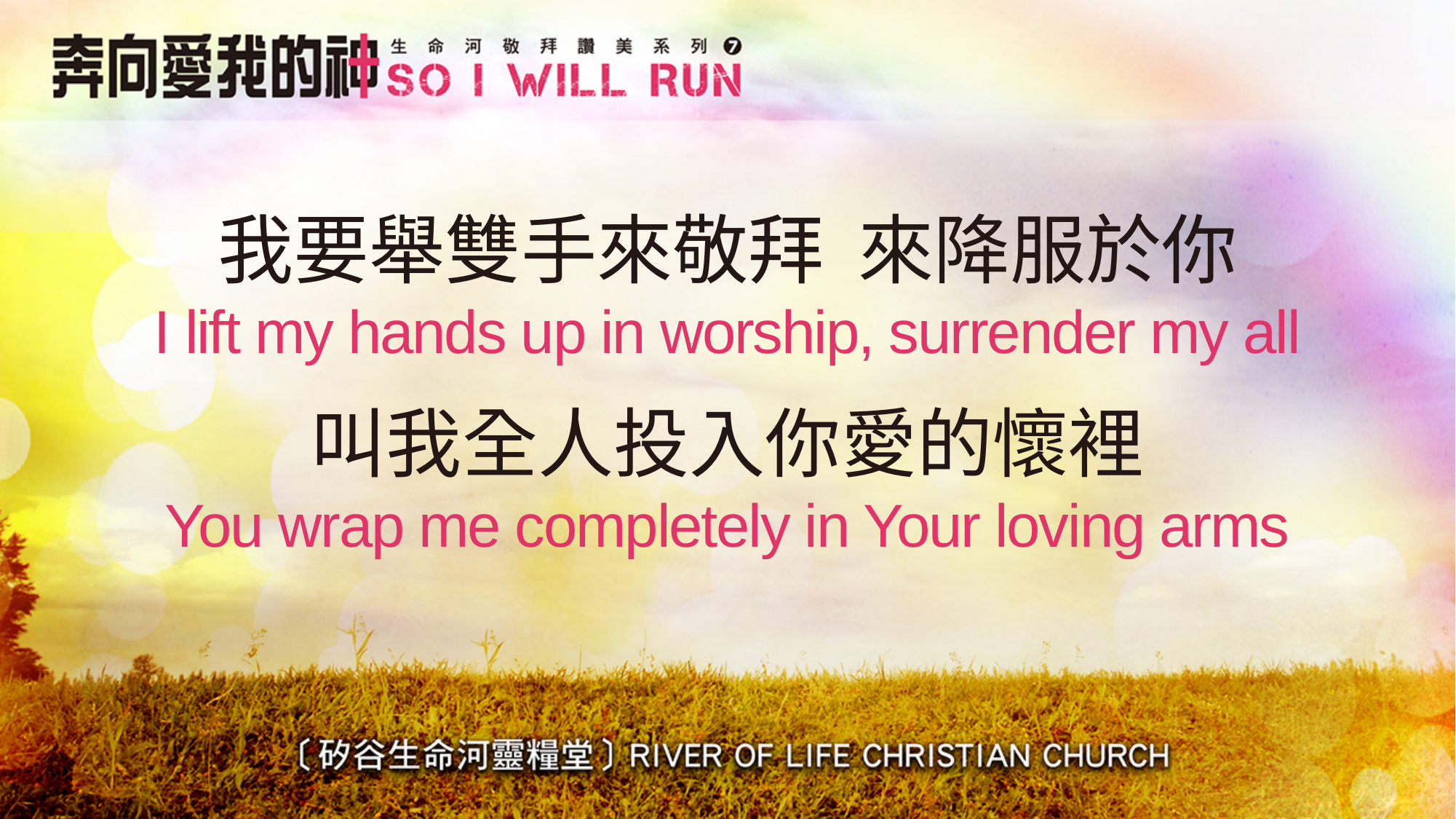

# 我要舉雙手來敬拜  來降服於你 I lift my hands up in worship, surrender my all
叫我全人投入你愛的懷裡
You wrap me completely in Your loving arms